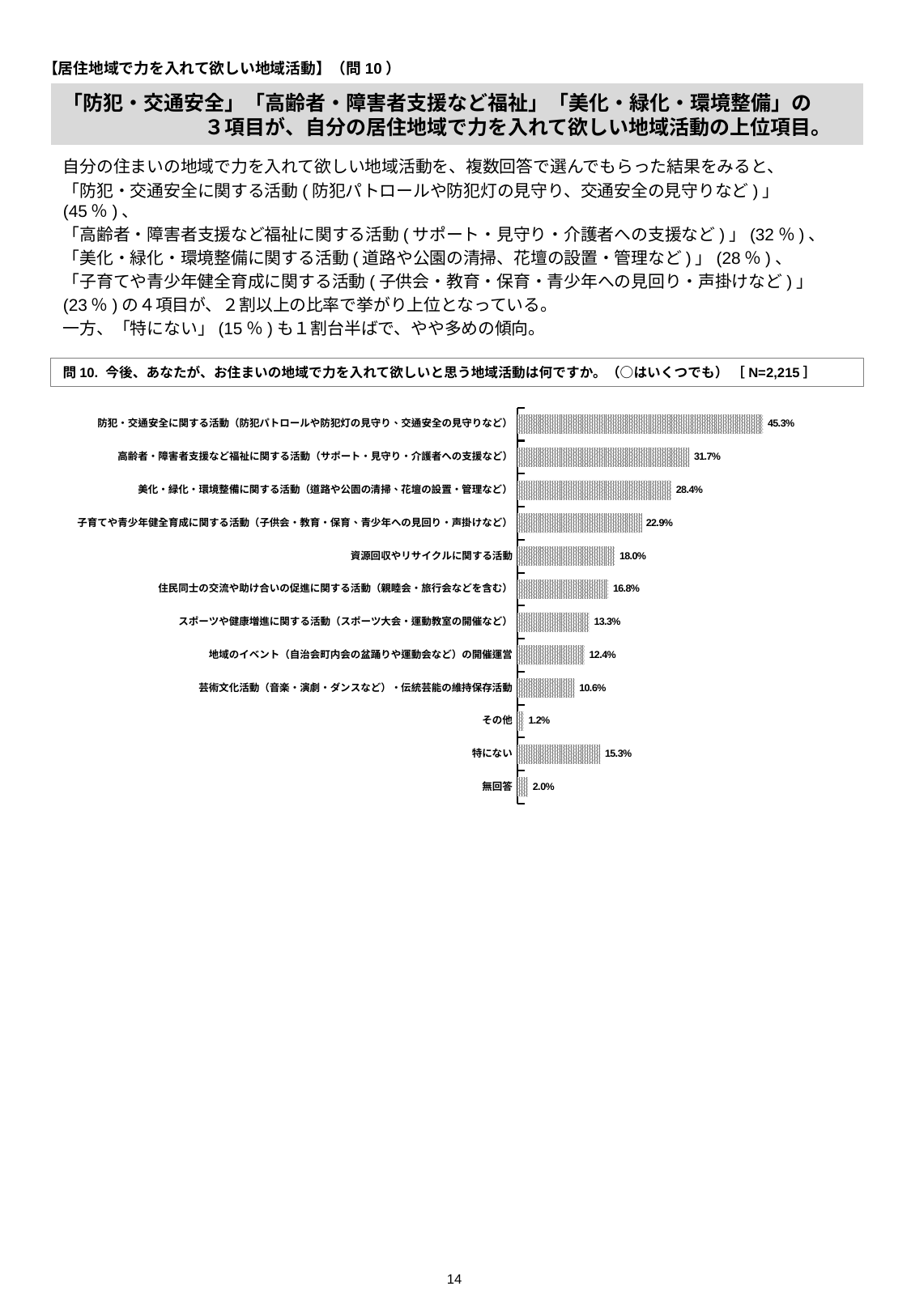

【居住地域で力を入れて欲しい地域活動】（問10）
# 「防犯・交通安全」「高齢者・障害者支援など福祉」「美化・緑化・環境整備」の 　　　　　　　３項目が、自分の居住地域で力を入れて欲しい地域活動の上位項目。
自分の住まいの地域で力を入れて欲しい地域活動を、複数回答で選んでもらった結果をみると、
「防犯・交通安全に関する活動(防犯パトロールや防犯灯の見守り、交通安全の見守りなど)」(45％)、
「高齢者・障害者支援など福祉に関する活動(サポート・見守り・介護者への支援など)」(32％)、
「美化・緑化・環境整備に関する活動(道路や公園の清掃、花壇の設置・管理など)」(28％)、
「子育てや青少年健全育成に関する活動(子供会・教育・保育・青少年への見回り・声掛けなど)」
(23％)の４項目が、２割以上の比率で挙がり上位となっている。
一方、「特にない」(15％)も１割台半ばで、やや多めの傾向。
問10. 今後、あなたが、お住まいの地域で力を入れて欲しいと思う地域活動は何ですか。（○はいくつでも） ［N=2,215］

### Chart

| Category |  |
|---|---|
| 防犯・交通安全に関する活動（防犯パトロールや防犯灯の見守り、交通安全の見守りなど） | 0.453273137697517 |
| 高齢者・障害者支援など福祉に関する活動（サポート・見守り・介護者への支援など） | 0.317381489841987 |
| 美化・緑化・環境整備に関する活動（道路や公園の清掃、花壇の設置・管理など） | 0.284424379232507 |
| 子育てや青少年健全育成に関する活動（子供会・教育・保育、青少年への見回り・声掛けなど） | 0.228893905191874 |
| 資源回収やリサイクルに関する活動 | 0.179683972911964 |
| 住民同士の交流や助け合いの促進に関する活動（親睦会・旅行会などを含む） | 0.167945823927765 |
| スポーツや健康増進に関する活動（スポーツ大会・運動教室の開催など） | 0.132731376975169 |
| 地域のイベント（自治会町内会の盆踊りや運動会など）の開催運営 | 0.124153498871332 |
| 芸術文化活動（音楽・演劇・ダンスなど）・伝統芸能の維持保存活動 | 0.105643340857788 |
| その他 | 0.0117381489841986 |
| 特にない | 0.153047404063205 |
| 無回答 | 0.0198645598194131 |
14